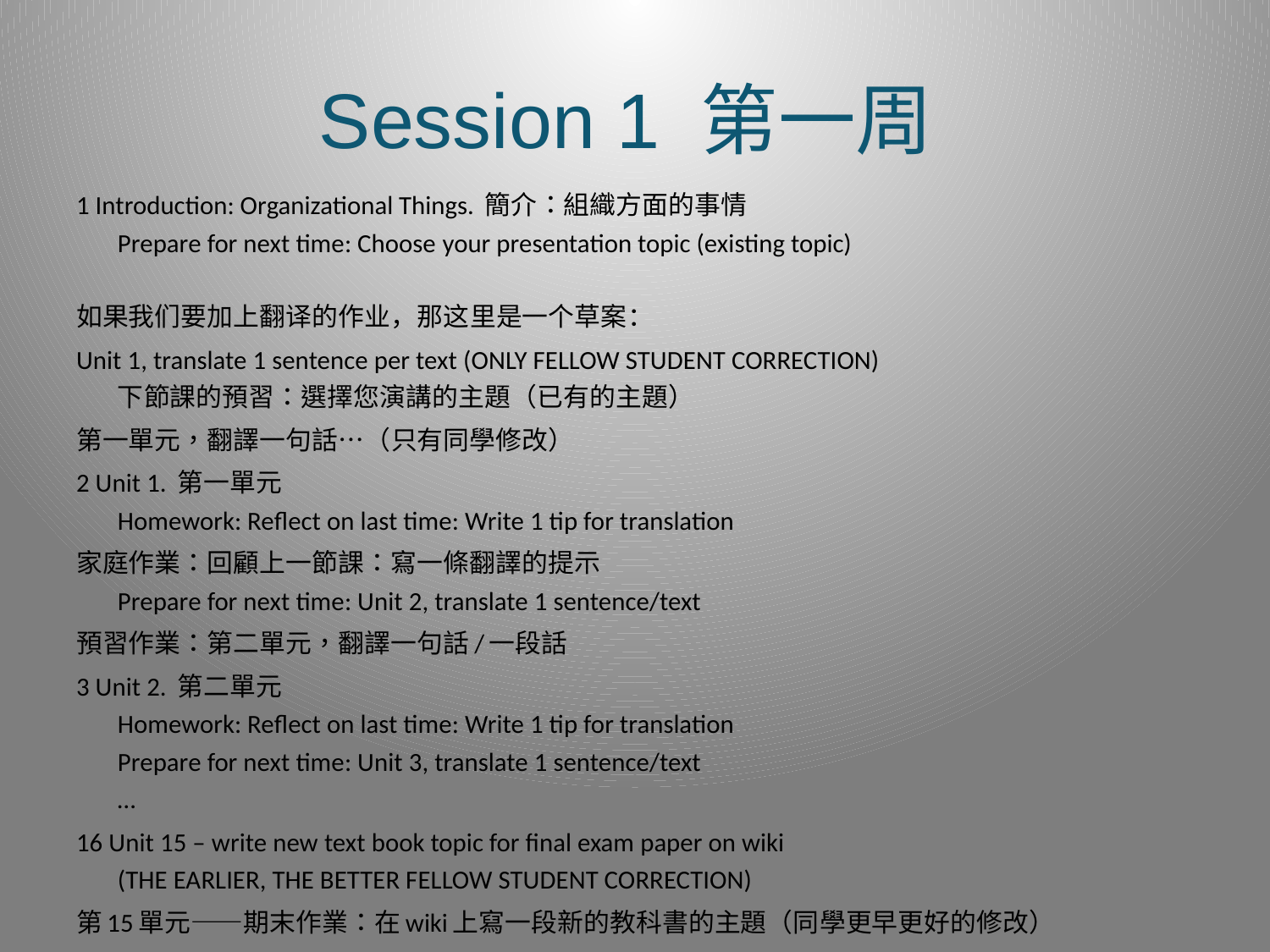

# Session 1 第一周
1 Introduction: Organizational Things. 簡介：組織方面的事情
Prepare for next time: Choose your presentation topic (existing topic)
如果我们要加上翻译的作业，那这里是一个草案：
Unit 1, translate 1 sentence per text (ONLY FELLOW STUDENT CORRECTION)
下節課的預習：選擇您演講的主題（已有的主題）
第一單元，翻譯一句話…（只有同學修改）
2 Unit 1. 第一單元
Homework: Reflect on last time: Write 1 tip for translation
家庭作業：回顧上一節課：寫一條翻譯的提示
Prepare for next time: Unit 2, translate 1 sentence/text
預習作業：第二單元，翻譯一句話/一段話
3 Unit 2. 第二單元
Homework: Reflect on last time: Write 1 tip for translation
Prepare for next time: Unit 3, translate 1 sentence/text
…
16 Unit 15 – write new text book topic for final exam paper on wiki
(THE EARLIER, THE BETTER FELLOW STUDENT CORRECTION)
第15單元——期末作業：在wiki上寫一段新的教科書的主題（同學更早更好的修改）